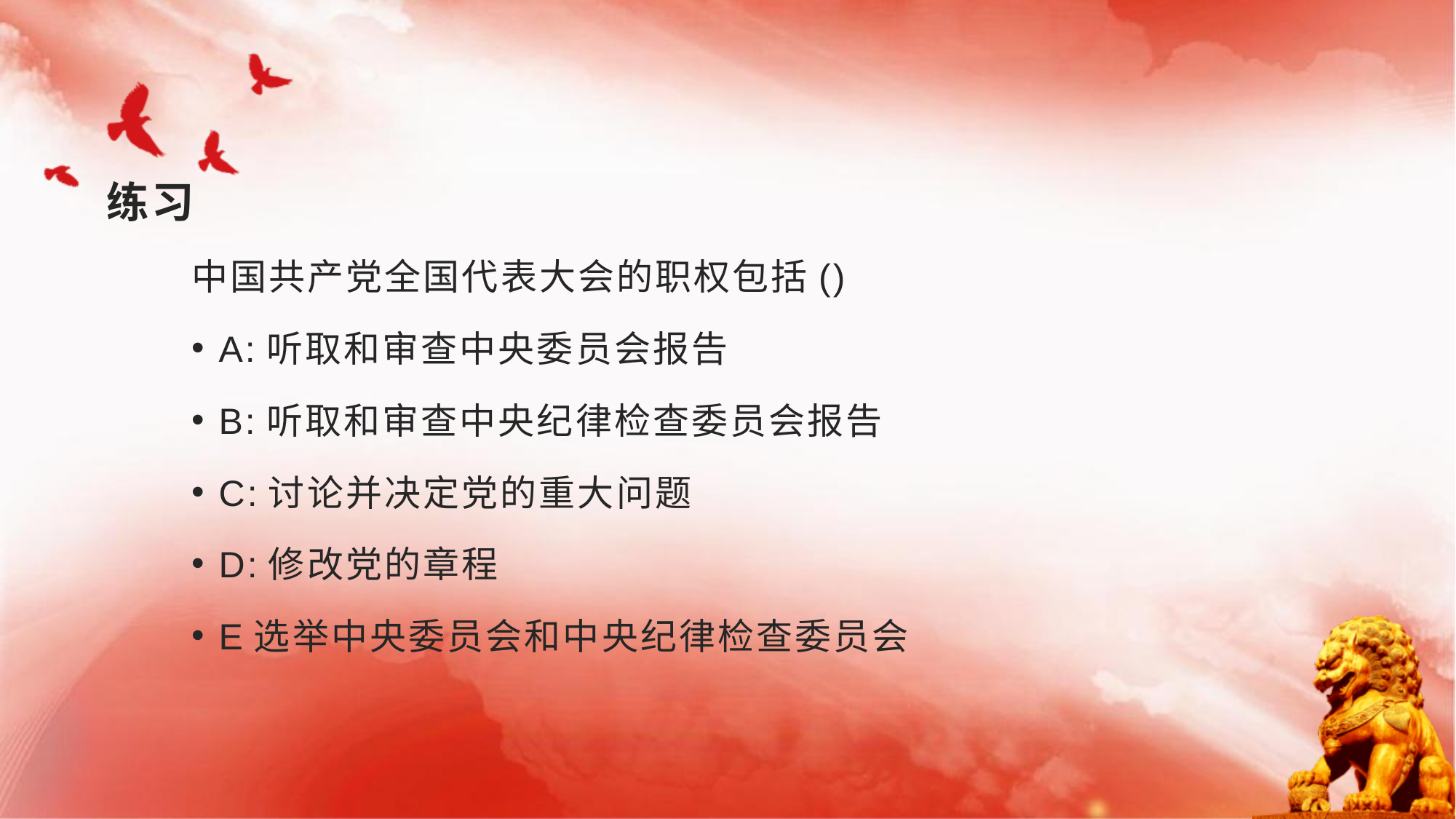

# 练习
中国共产党全国代表大会的职权包括()
A:听取和审查中央委员会报告
B:听取和审查中央纪律检查委员会报告
C:讨论并决定党的重大问题
D:修改党的章程
E选举中央委员会和中央纪律检查委员会